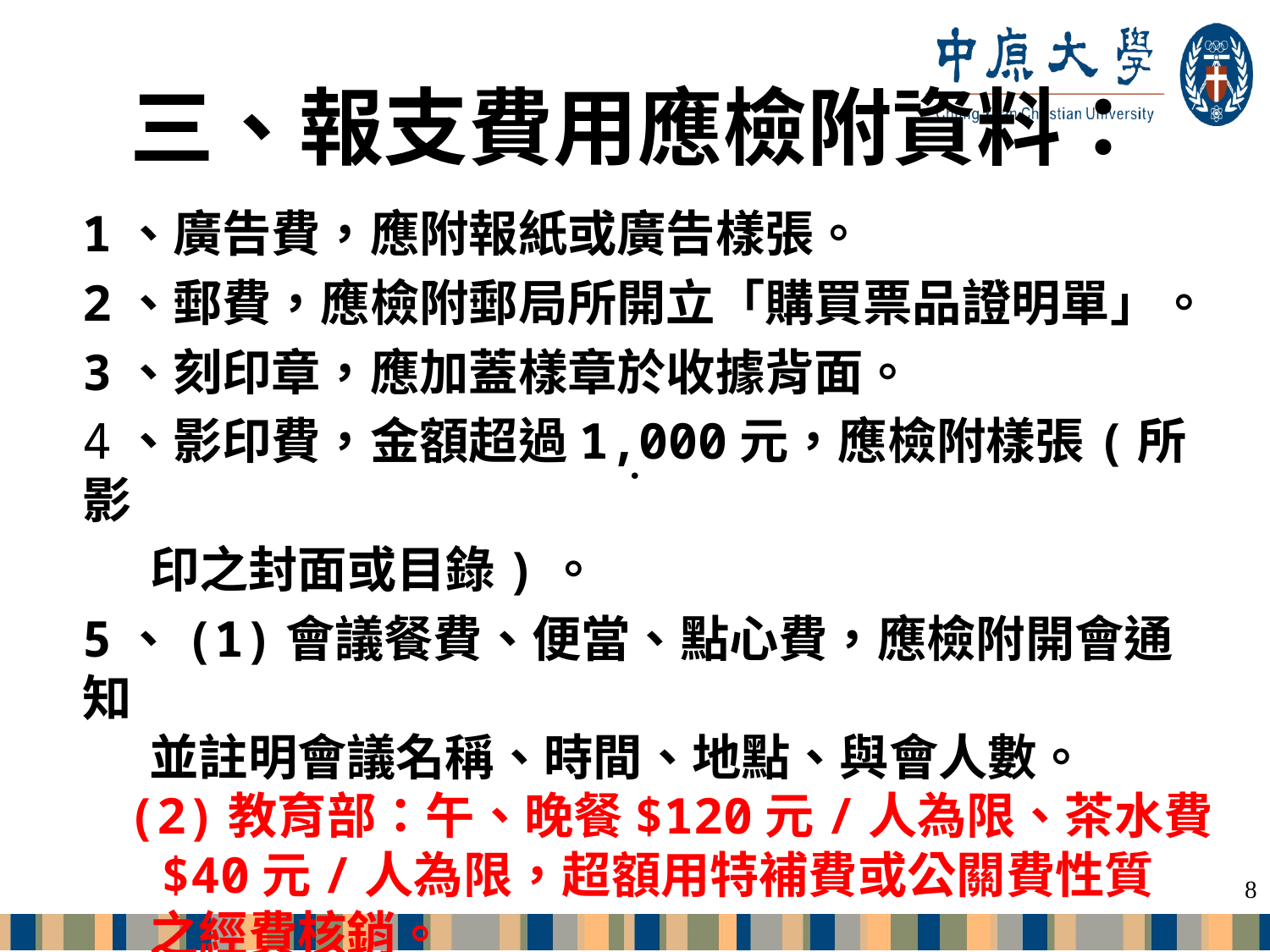

# 三、報支費用應檢附資料：
1、廣告費，應附報紙或廣告樣張。
2、郵費，應檢附郵局所開立「購買票品證明單」。
3、刻印章，應加蓋樣章於收據背面。
4、影印費，金額超過1,000元，應檢附樣張(所影
     印之封面或目錄)。
5、(1)會議餐費、便當、點心費，應檢附開會通知
      並註明會議名稱、時間、地點、與會人數。
   (2)教育部：午、晚餐$120元/人為限、茶水費
      $40元/人為限，超額用特補費或公關費性質
      之經費核銷。

．
8